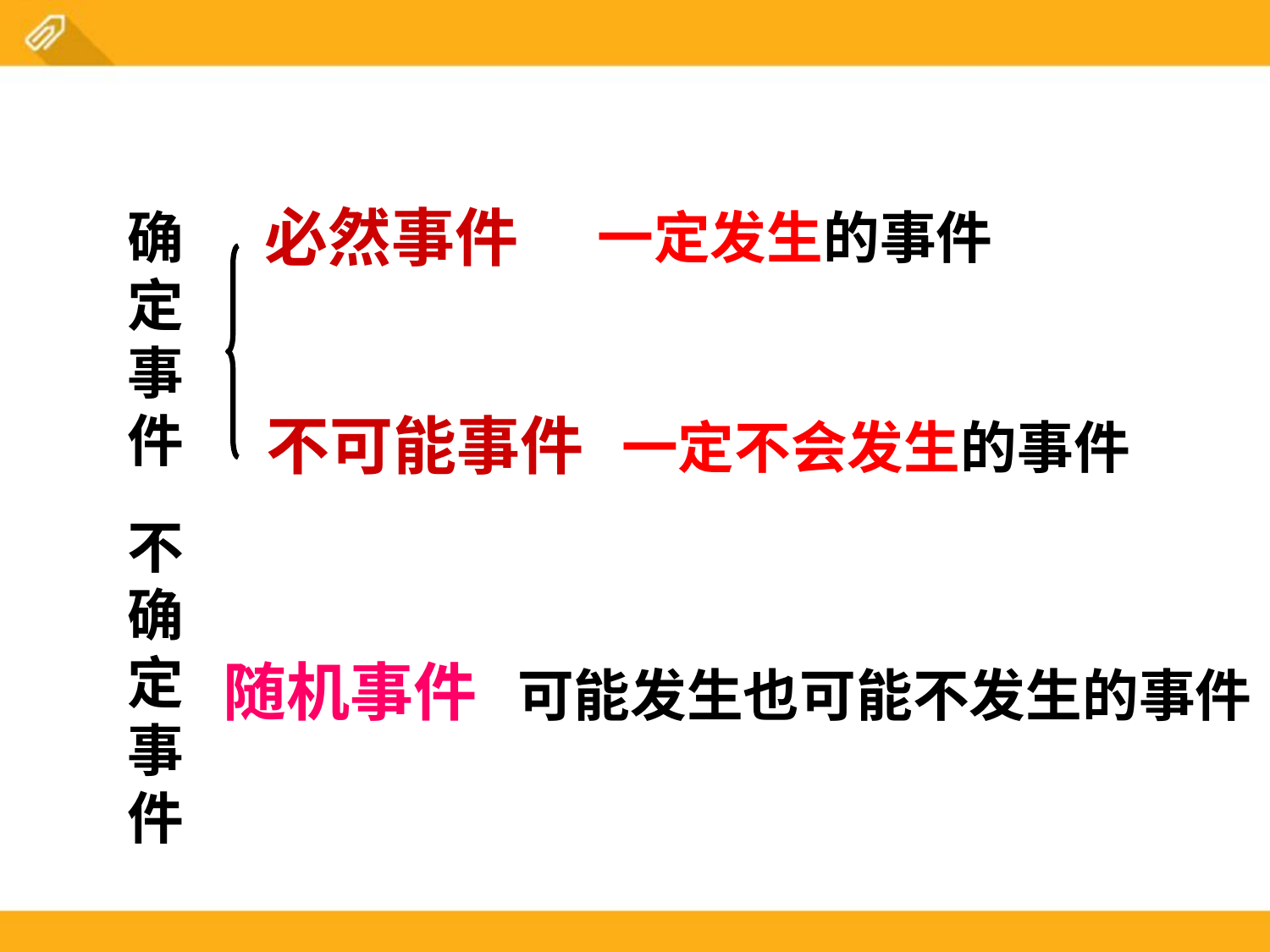

必然事件
确
定
事
件
一定发生的事件

不可能事件
一定不会发生的事件
不
确
定
事
件
随机事件
可能发生也可能不发生的事件